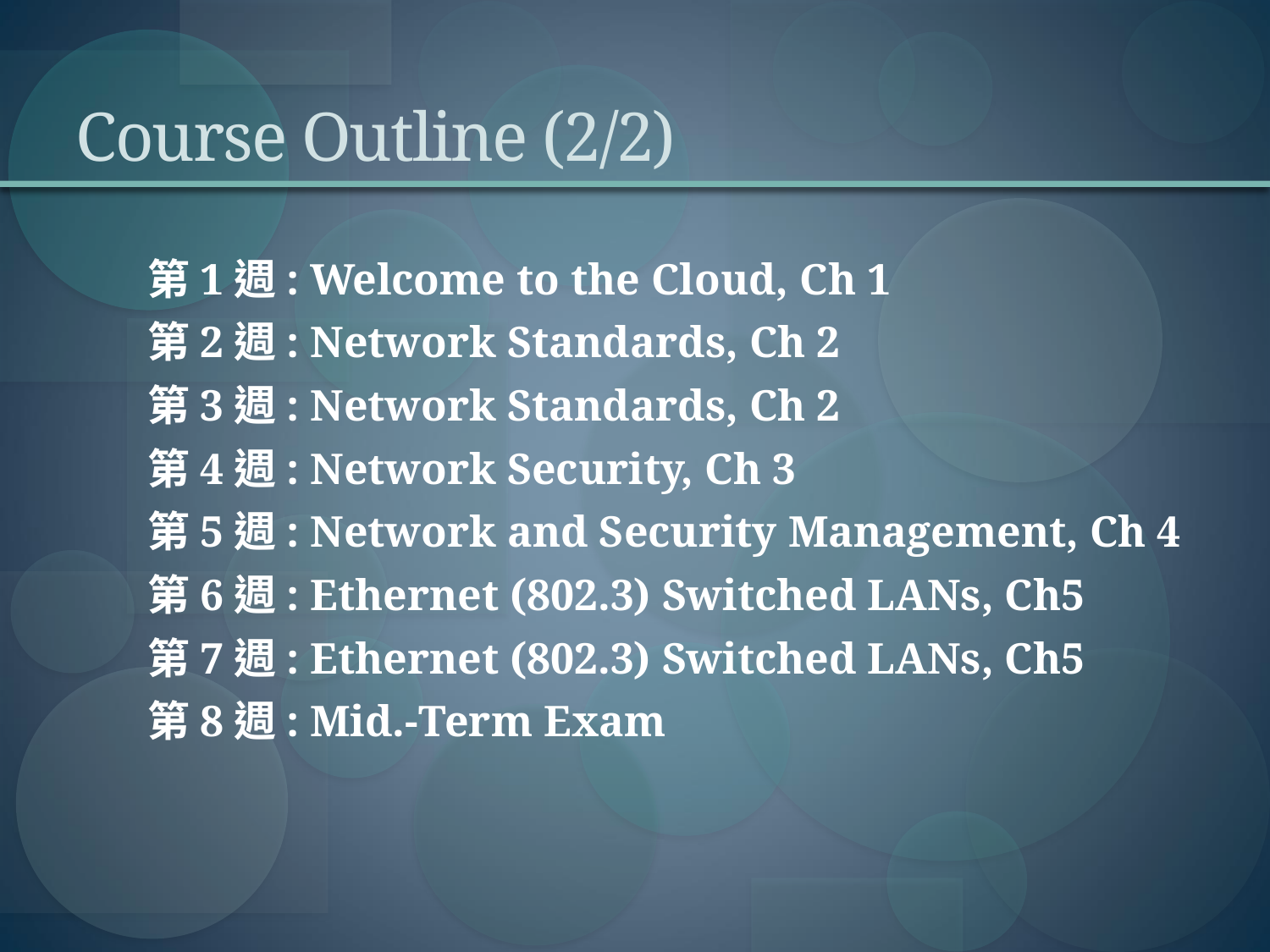

# Course Outline (2/2)
第1週: Welcome to the Cloud, Ch 1
第2週: Network Standards, Ch 2
第3週: Network Standards, Ch 2
第4週: Network Security, Ch 3
第5週: Network and Security Management, Ch 4
第6週: Ethernet (802.3) Switched LANs, Ch5
第7週: Ethernet (802.3) Switched LANs, Ch5
第8週: Mid.-Term Exam